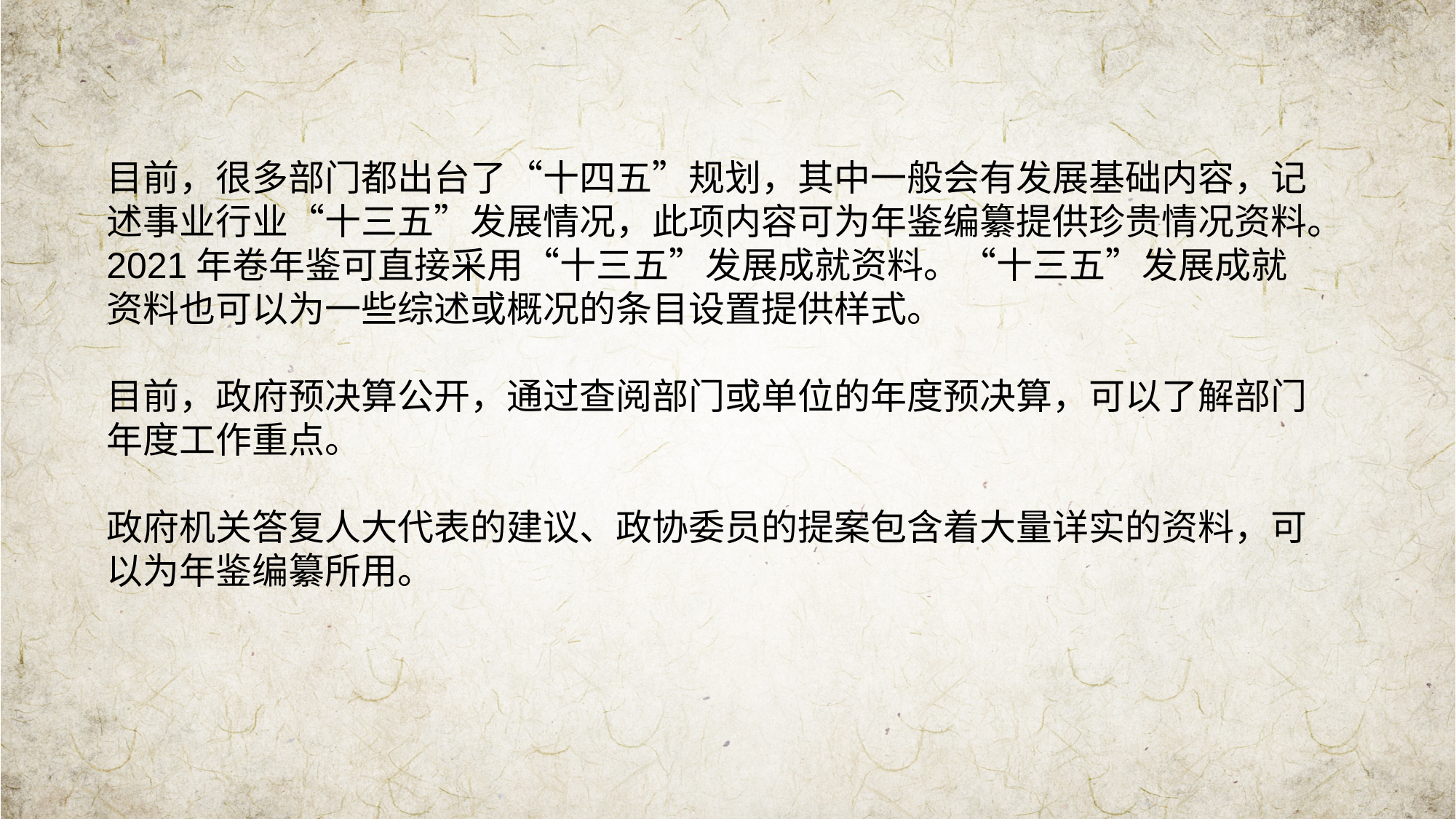

目前，很多部门都出台了“十四五”规划，其中一般会有发展基础内容，记述事业行业“十三五”发展情况，此项内容可为年鉴编纂提供珍贵情况资料。2021年卷年鉴可直接采用“十三五”发展成就资料。“十三五”发展成就资料也可以为一些综述或概况的条目设置提供样式。

目前，政府预决算公开，通过查阅部门或单位的年度预决算，可以了解部门年度工作重点。

政府机关答复人大代表的建议、政协委员的提案包含着大量详实的资料，可以为年鉴编纂所用。